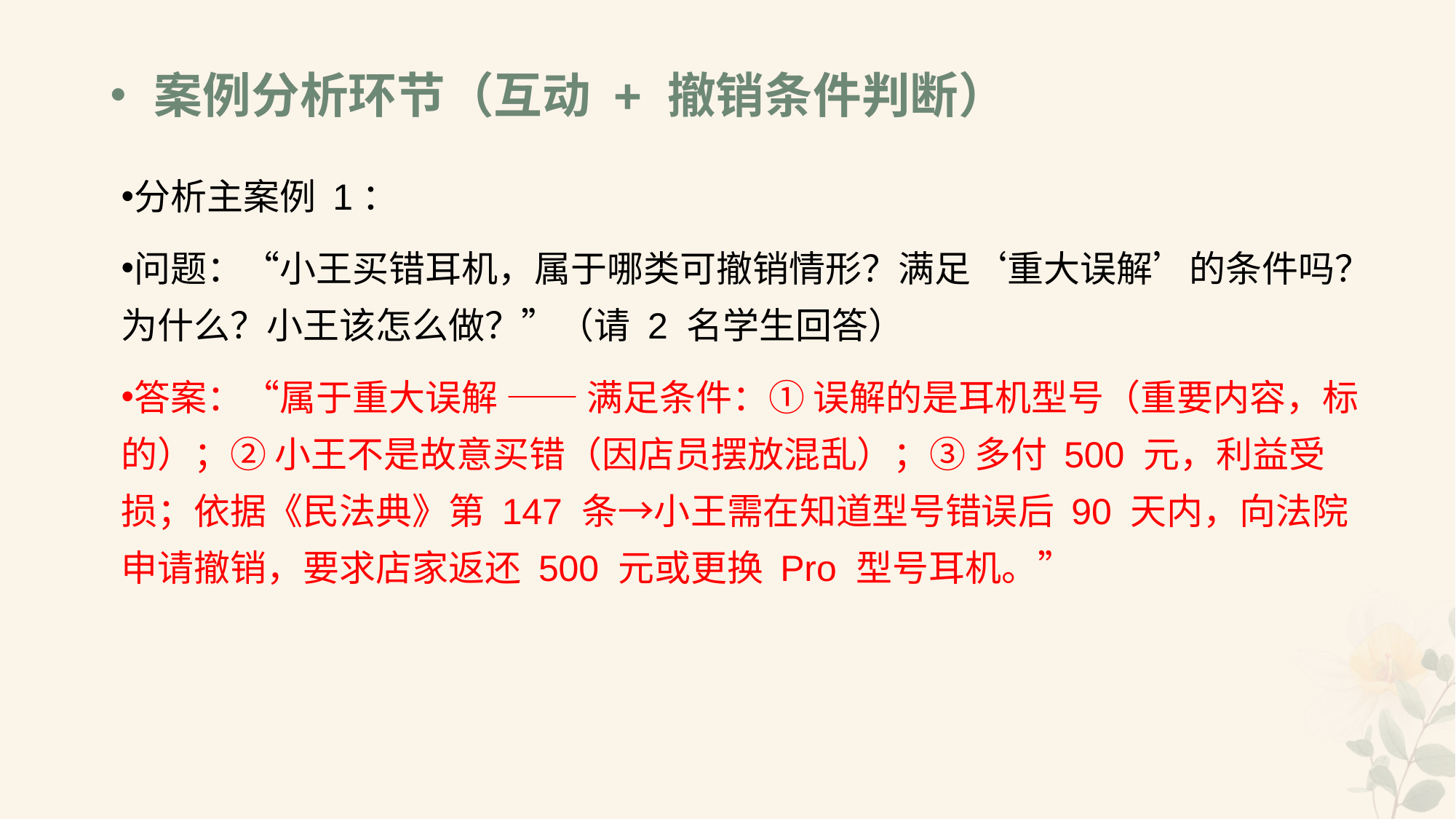

# •案例分析环节（互动 + 撤销条件判断）
分析主案例 1：
问题：“小王买错耳机，属于哪类可撤销情形？满足‘重大误解’的条件吗？为什么？小王该怎么做？”（请 2 名学生回答）
答案：“属于重大误解 —— 满足条件：① 误解的是耳机型号（重要内容，标的）；② 小王不是故意买错（因店员摆放混乱）；③ 多付 500 元，利益受损；依据《民法典》第 147 条→小王需在知道型号错误后 90 天内，向法院申请撤销，要求店家返还 500 元或更换 Pro 型号耳机。”